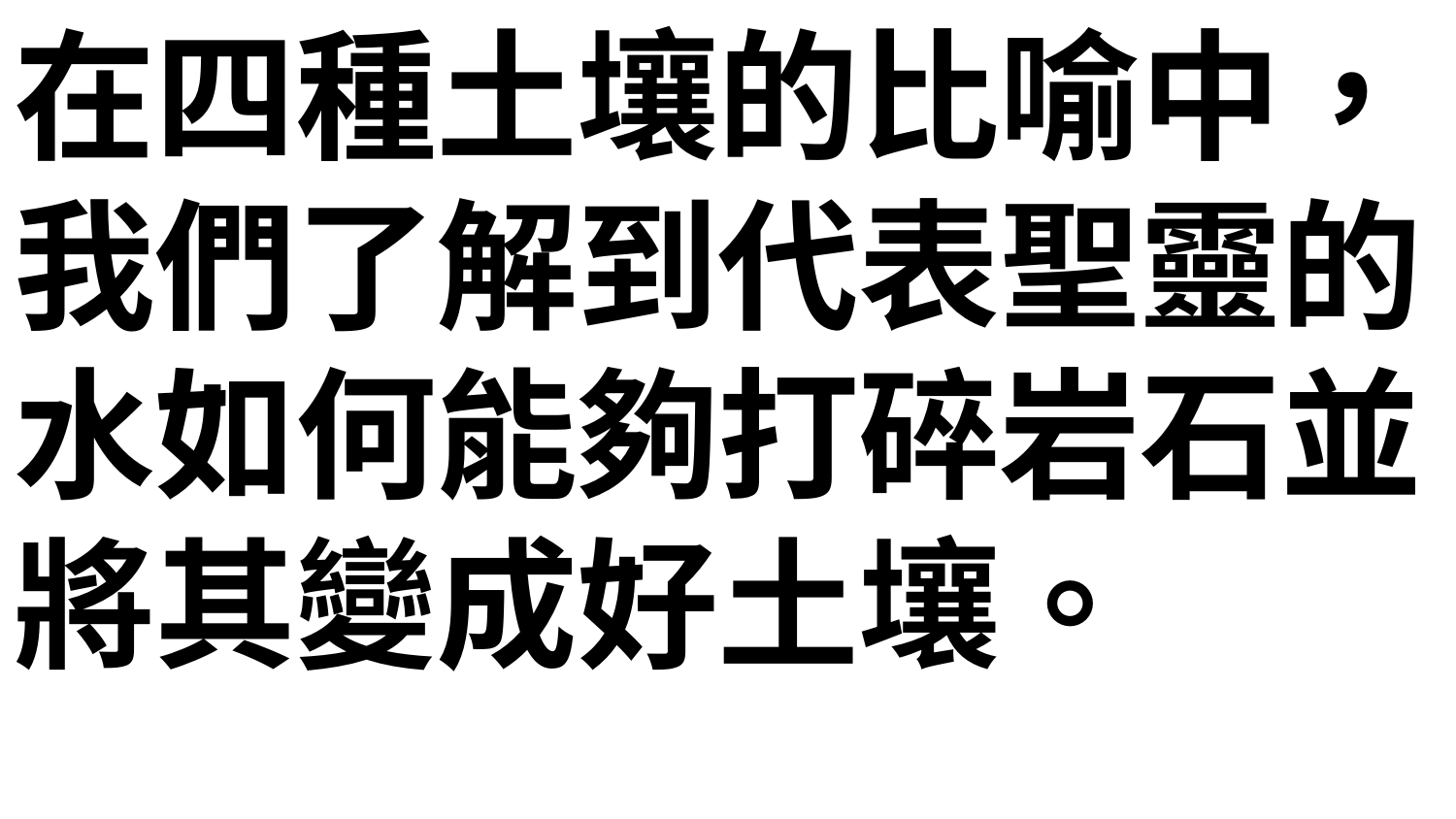

在四種土壤的比喻中，
我們了解到代表聖靈的水如何能夠打碎岩石並將其變成好土壤。